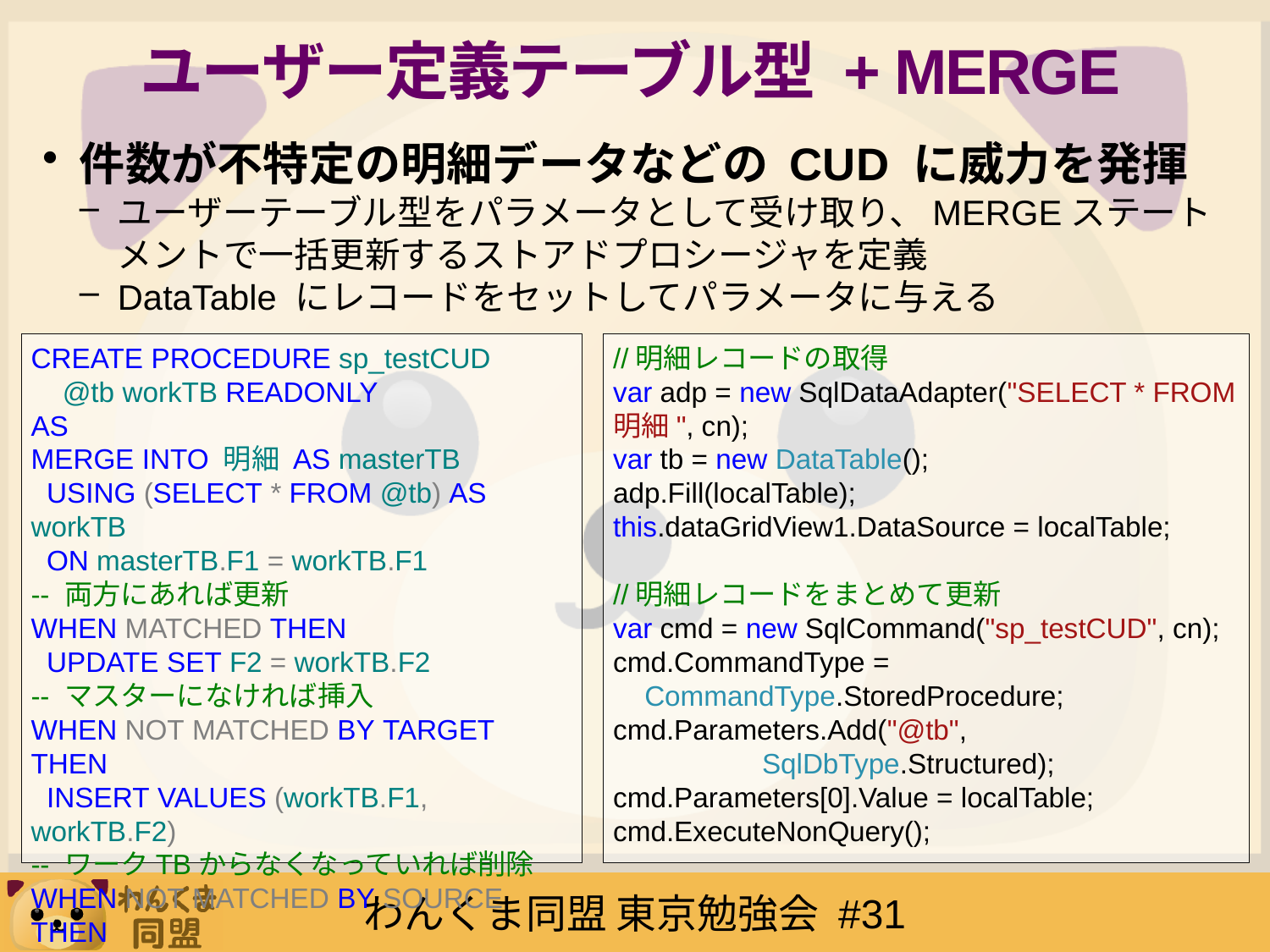

# ユーザー定義テーブル型 + MERGE
件数が不特定の明細データなどの CUD に威力を発揮
ユーザーテーブル型をパラメータとして受け取り、MERGEステートメントで一括更新するストアドプロシージャを定義
DataTable にレコードをセットしてパラメータに与える
CREATE PROCEDURE sp_testCUD
    @tb workTB READONLY
AS
MERGE INTO 明細 AS masterTB
  USING (SELECT * FROM @tb) AS workTB
  ON masterTB.F1 = workTB.F1
-- 両方にあれば更新
WHEN MATCHED THEN
  UPDATE SET F2 = workTB.F2
-- マスターになければ挿入
WHEN NOT MATCHED BY TARGET THEN
  INSERT VALUES (workTB.F1, workTB.F2)
-- ワークTBからなくなっていれば削除
WHEN NOT MATCHED BY SOURCE THEN
  DELETE;
//明細レコードの取得
var adp = new SqlDataAdapter("SELECT * FROM 明細", cn);
var tb = new DataTable();
adp.Fill(localTable);
this.dataGridView1.DataSource = localTable;

//明細レコードをまとめて更新
var cmd = new SqlCommand("sp_testCUD", cn);
cmd.CommandType =
    CommandType.StoredProcedure;
cmd.Parameters.Add("@tb",
                   SqlDbType.Structured);
cmd.Parameters[0].Value = localTable;
cmd.ExecuteNonQuery();